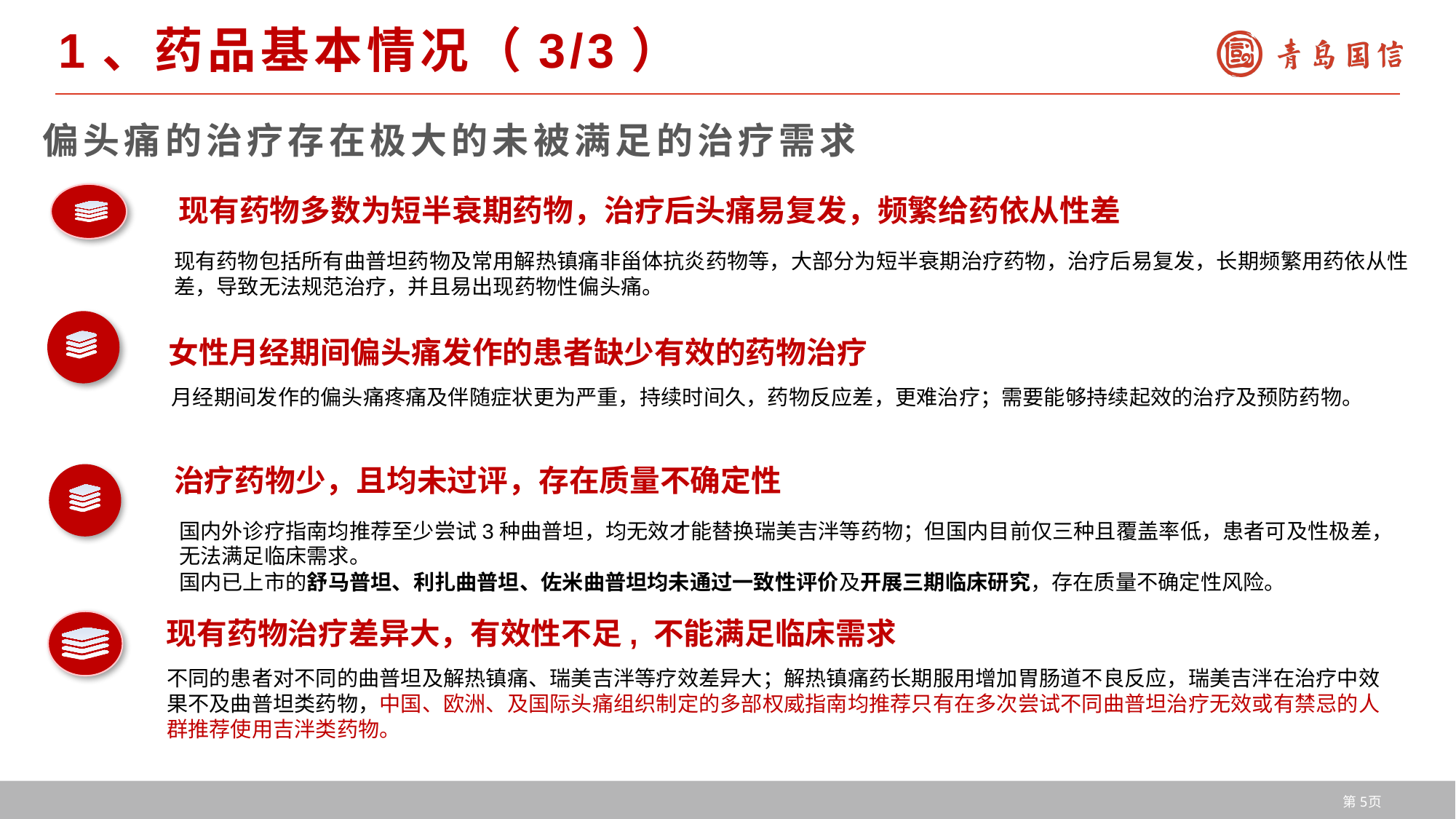

1、药品基本情况（3/3）
偏头痛的治疗存在极大的未被满足的治疗需求

现有药物多数为短半衰期药物，治疗后头痛易复发，频繁给药依从性差
现有药物包括所有曲普坦药物及常用解热镇痛非甾体抗炎药物等，大部分为短半衰期治疗药物，治疗后易复发，长期频繁用药依从性差，导致无法规范治疗，并且易出现药物性偏头痛。

女性月经期间偏头痛发作的患者缺少有效的药物治疗

月经期间发作的偏头痛疼痛及伴随症状更为严重，持续时间久，药物反应差，更难治疗；需要能够持续起效的治疗及预防药物。
治疗药物少，且均未过评，存在质量不确定性

国内外诊疗指南均推荐至少尝试3种曲普坦，均无效才能替换瑞美吉泮等药物；但国内目前仅三种且覆盖率低，患者可及性极差，无法满足临床需求。
国内已上市的舒马普坦、利扎曲普坦、佐米曲普坦均未通过一致性评价及开展三期临床研究，存在质量不确定性风险。
现有药物治疗差异大，有效性不足, 不能满足临床需求

不同的患者对不同的曲普坦及解热镇痛、瑞美吉泮等疗效差异大；解热镇痛药长期服用增加胃肠道不良反应，瑞美吉泮在治疗中效果不及曲普坦类药物，中国、欧洲、及国际头痛组织制定的多部权威指南均推荐只有在多次尝试不同曲普坦治疗无效或有禁忌的人群推荐使用吉泮类药物。